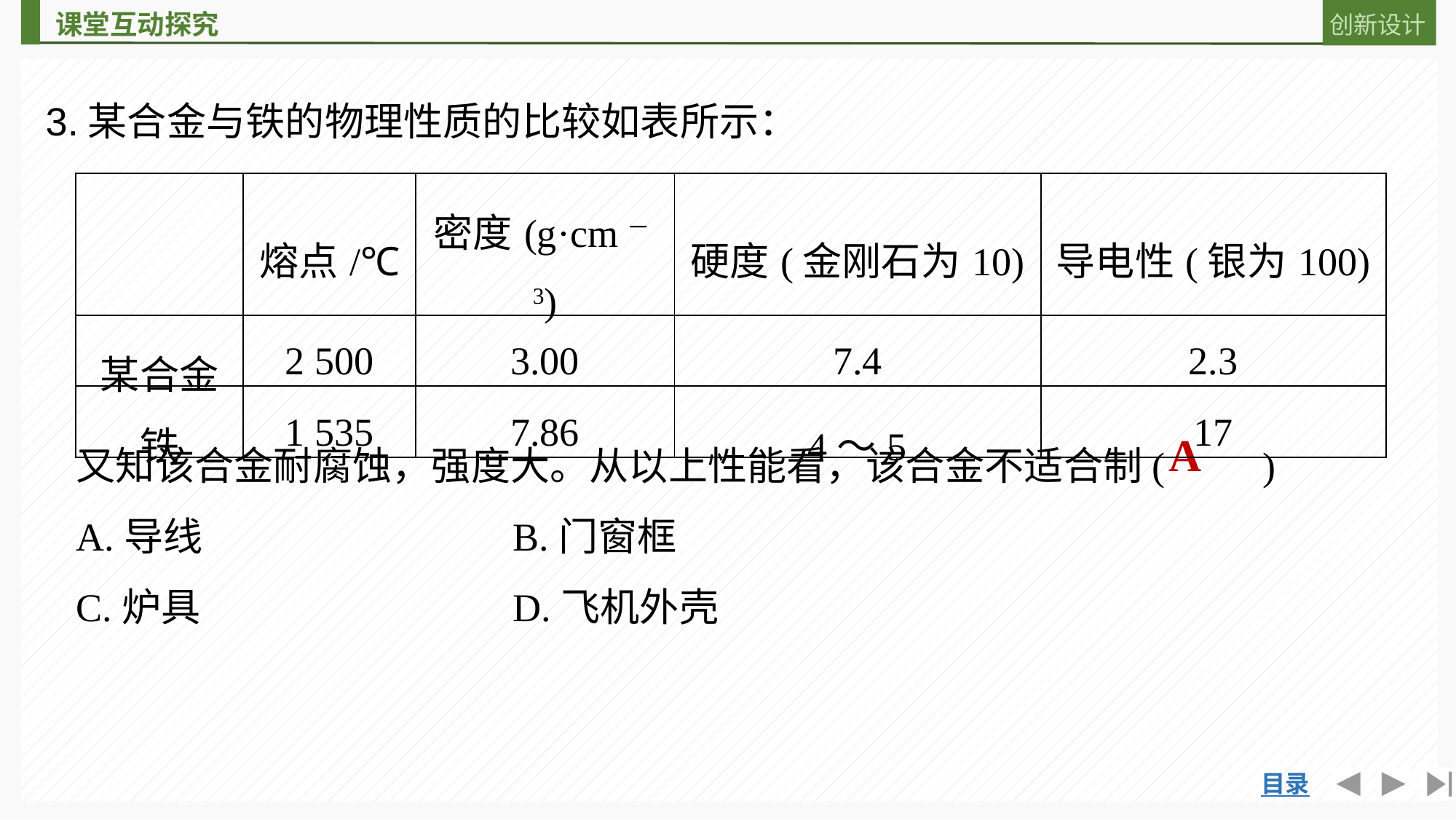

3.某合金与铁的物理性质的比较如表所示：
|  | 熔点/℃ | 密度(g·cm－3) | 硬度(金刚石为10) | 导电性(银为100) |
| --- | --- | --- | --- | --- |
| 某合金 | 2 500 | 3.00 | 7.4 | 2.3 |
| 铁 | 1 535 | 7.86 | 4～5 | 17 |
又知该合金耐腐蚀，强度大。从以上性能看，该合金不适合制(　　)
A.导线  			B.门窗框
C.炉具  			D.飞机外壳
A